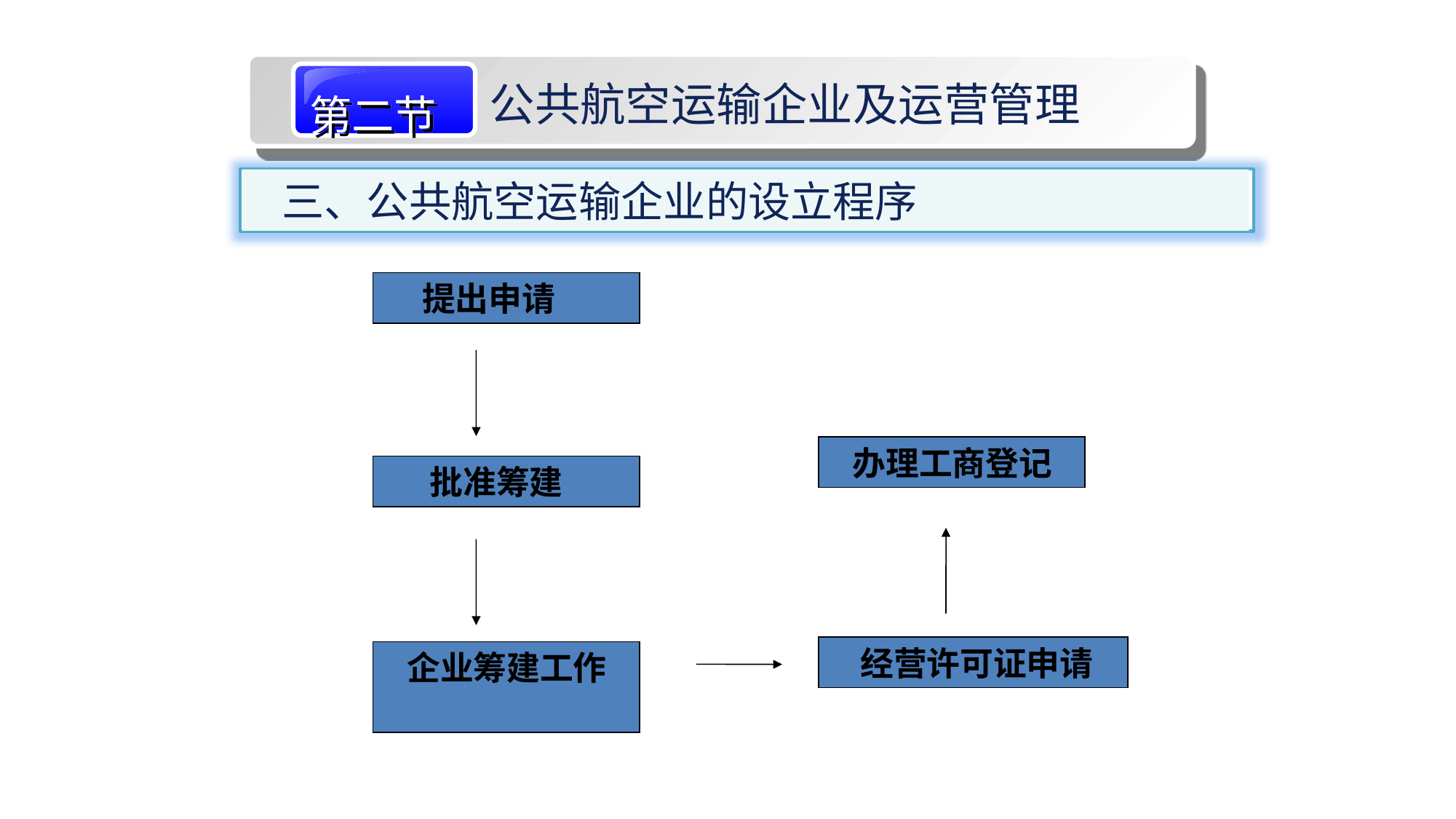

第二节
公共航空运输企业及运营管理

  三、公共航空运输企业的设立程序
    提出申请

  办理工商登记
     批准筹建

   经营许可证申请
  企业筹建工作
16